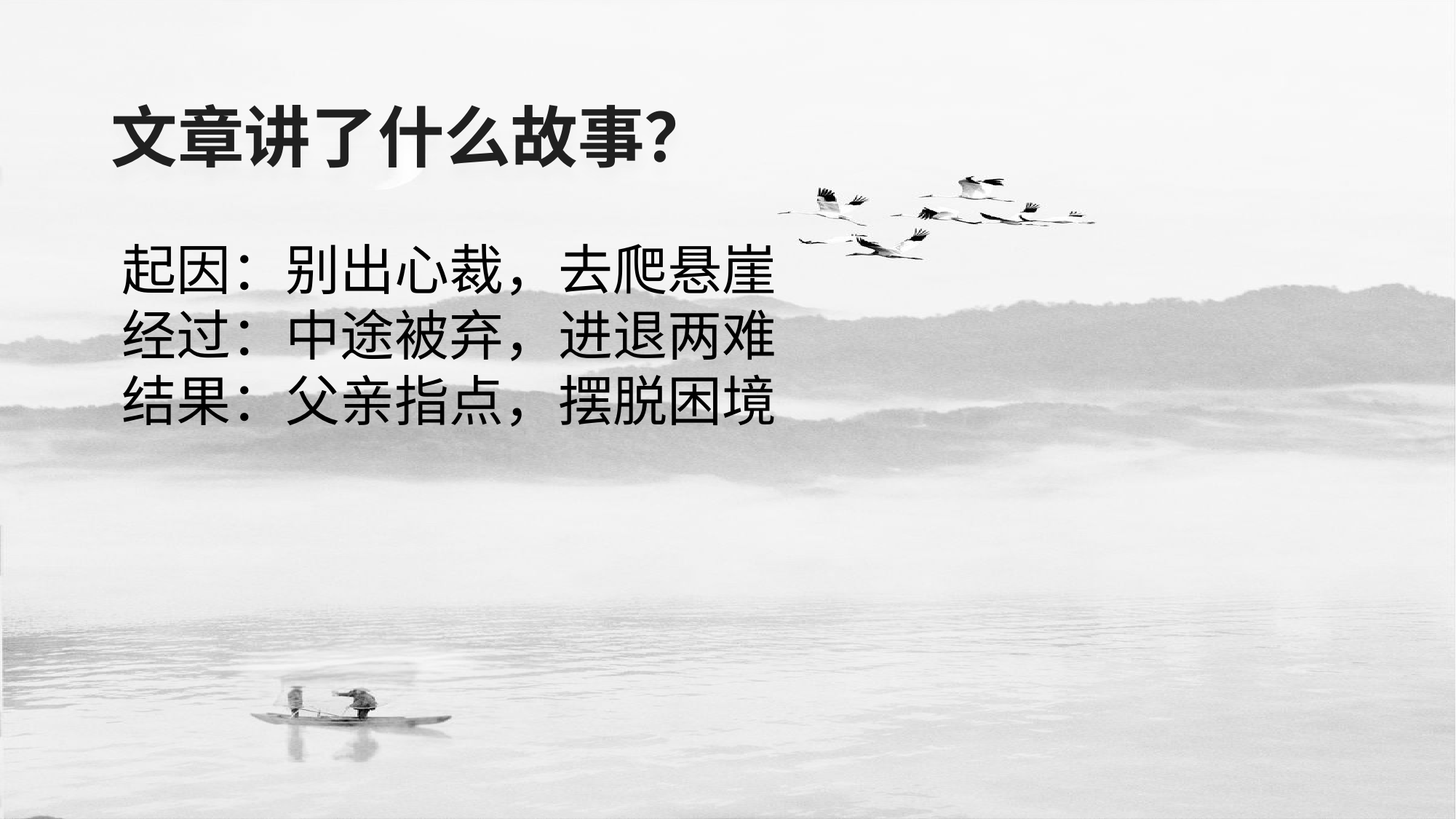

# 文章讲了什么故事？

起因：别出心裁，去爬悬崖
经过：中途被弃，进退两难
结果：父亲指点，摆脱困境